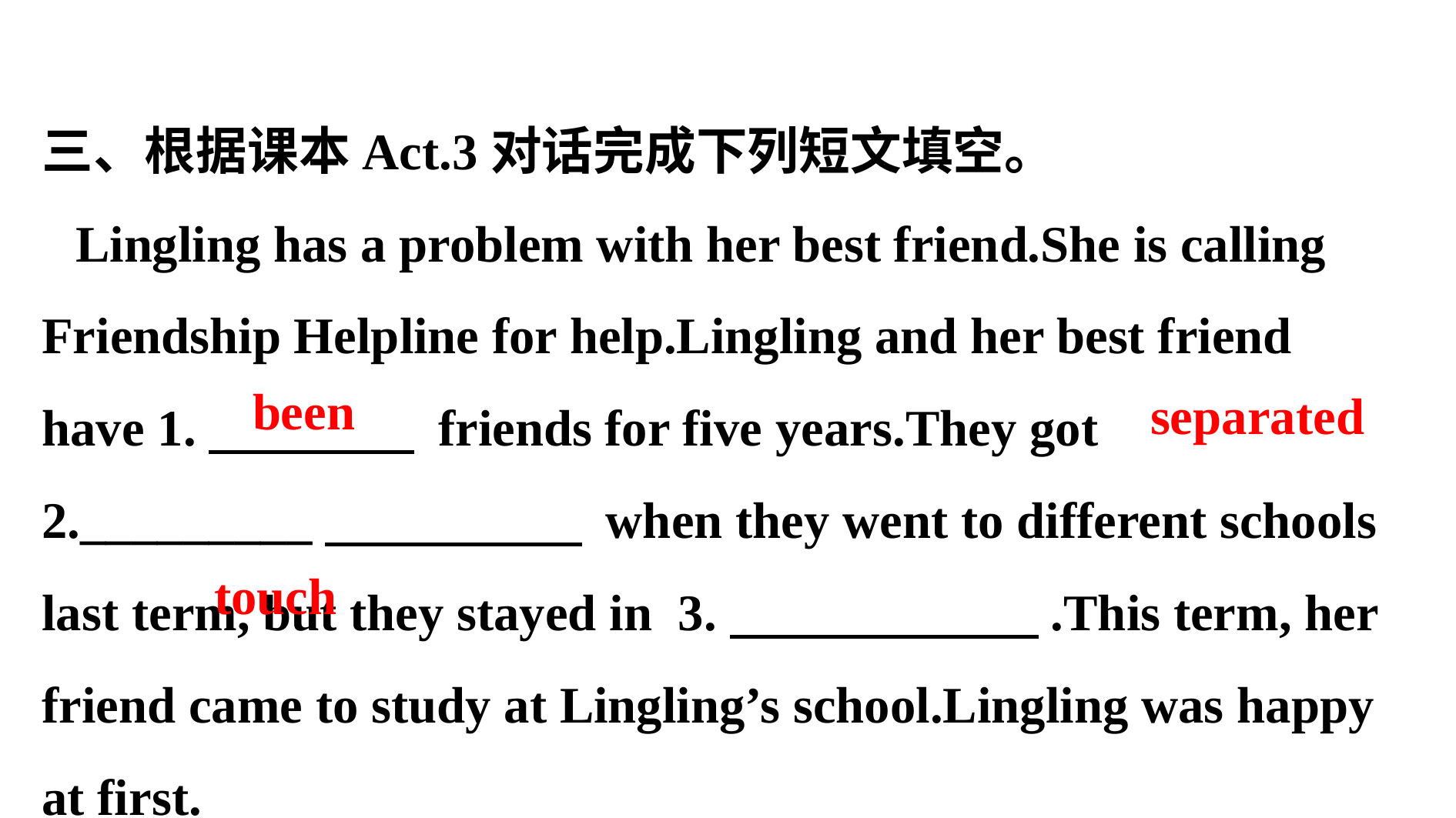

三、根据课本Act.3对话完成下列短文填空。
Lingling has a problem with her best friend.She is calling Friendship Helpline for help.Lingling and her best friend have 1.　　　　 friends for five years.They got 2._________　　　　　 when they went to different schools last term, but they stayed in  3.　　　　　　.This term, her friend came to study at Lingling’s school.Lingling was happy at first.
been
separated
touch